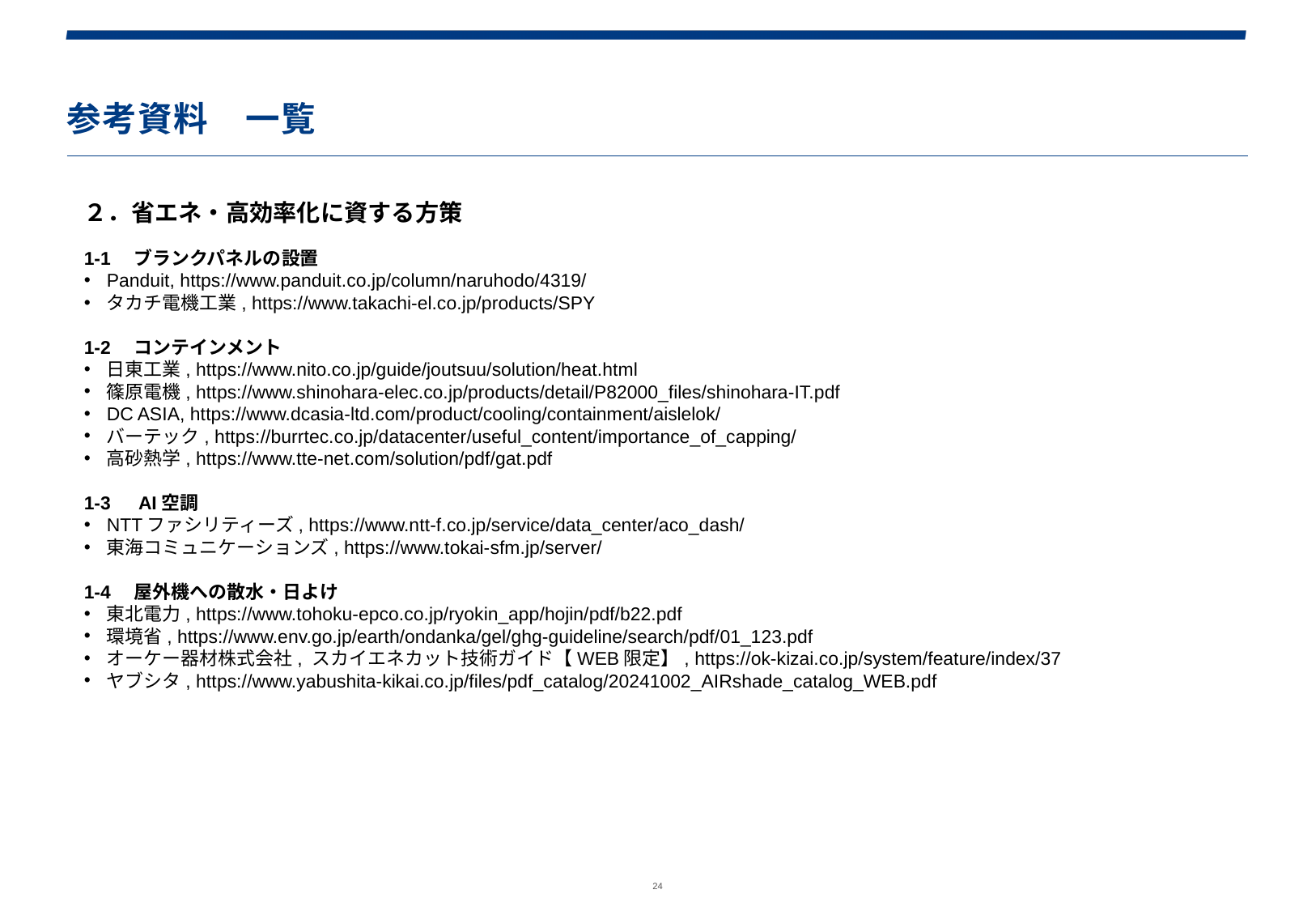

参考資料　一覧
２．省エネ・高効率化に資する方策
1-1　ブランクパネルの設置
Panduit, https://www.panduit.co.jp/column/naruhodo/4319/
タカチ電機工業, https://www.takachi-el.co.jp/products/SPY

1-2　コンテインメント
日東工業, https://www.nito.co.jp/guide/joutsuu/solution/heat.html
篠原電機, https://www.shinohara-elec.co.jp/products/detail/P82000_files/shinohara-IT.pdf
DC ASIA, https://www.dcasia-ltd.com/product/cooling/containment/aislelok/
バーテック, https://burrtec.co.jp/datacenter/useful_content/importance_of_capping/
高砂熱学, https://www.tte-net.com/solution/pdf/gat.pdf

1-3　AI空調
NTTファシリティーズ, https://www.ntt-f.co.jp/service/data_center/aco_dash/
東海コミュニケーションズ, https://www.tokai-sfm.jp/server/

1-4　屋外機への散水・日よけ
東北電力, https://www.tohoku-epco.co.jp/ryokin_app/hojin/pdf/b22.pdf
環境省, https://www.env.go.jp/earth/ondanka/gel/ghg-guideline/search/pdf/01_123.pdf
オーケー器材株式会社, スカイエネカット技術ガイド【WEB限定】, https://ok-kizai.co.jp/system/feature/index/37
ヤブシタ, https://www.yabushita-kikai.co.jp/files/pdf_catalog/20241002_AIRshade_catalog_WEB.pdf